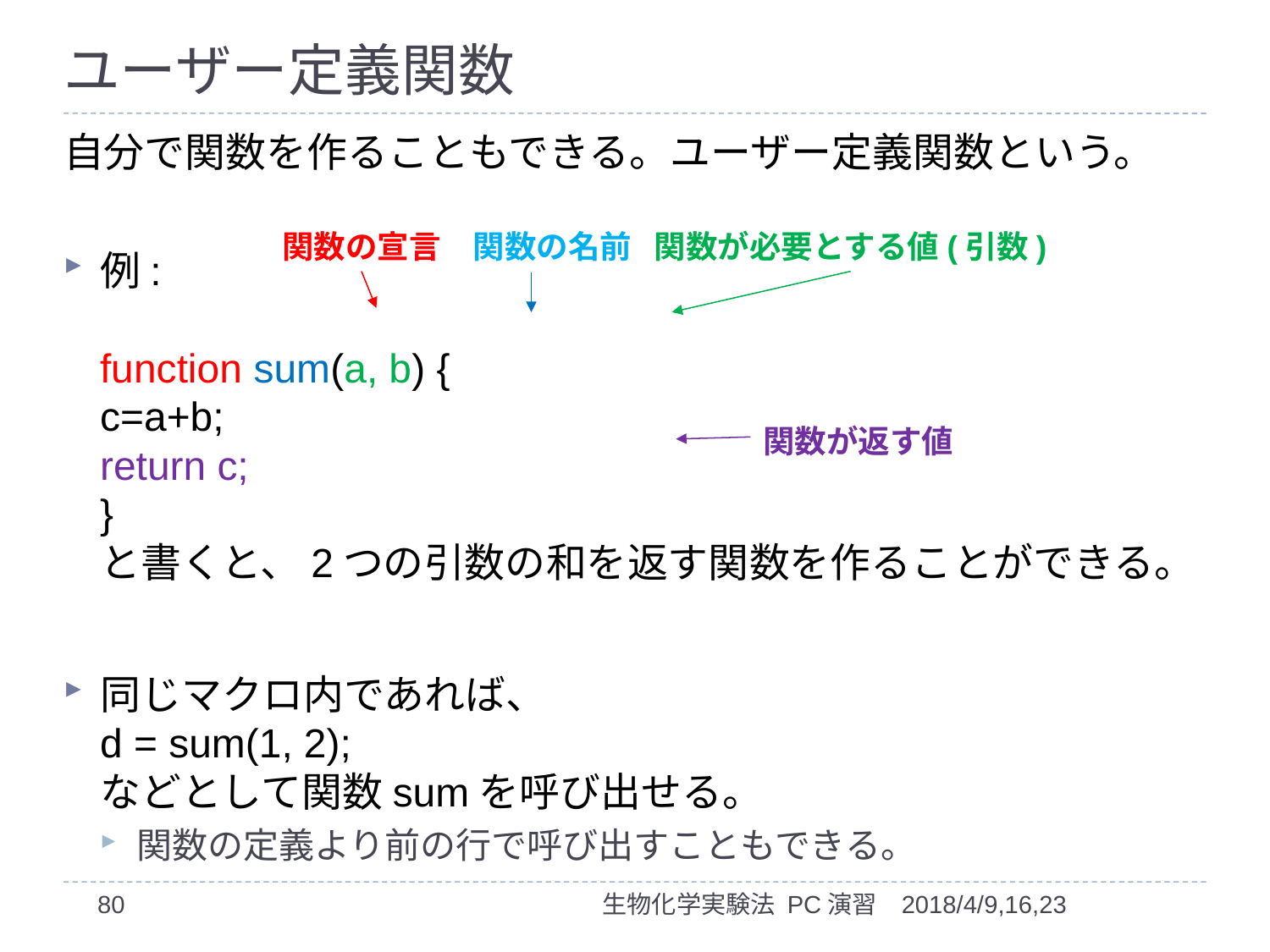

# ユーザー定義関数
自分で関数を作ることもできる。ユーザー定義関数という。

例:
		function sum(a, b) {
			c=a+b;
			return c;
		}
と書くと、2つの引数の和を返す関数を作ることができる。

同じマクロ内であれば、
	d = sum(1, 2);
などとして関数sumを呼び出せる。
関数の定義より前の行で呼び出すこともできる。
関数の宣言
関数が必要とする値(引数)
関数の名前
関数が返す値
80
生物化学実験法 PC演習
2018/4/9,16,23